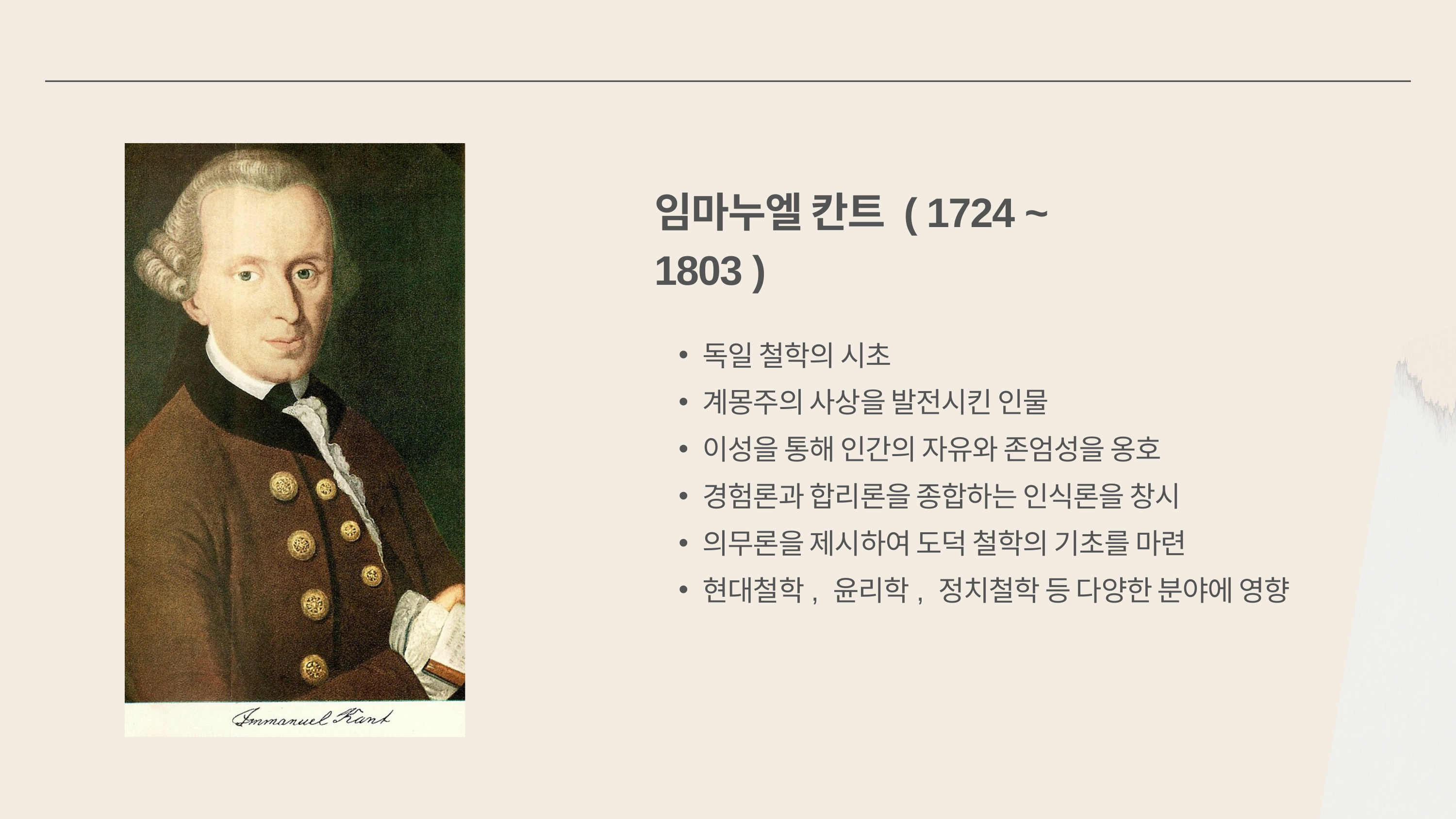

임마누엘 칸트 ( 1724 ~ 1803 )
독일 철학의 시초
계몽주의 사상을 발전시킨 인물
이성을 통해 인간의 자유와 존엄성을 옹호
경험론과 합리론을 종합하는 인식론을 창시
의무론을 제시하여 도덕 철학의 기초를 마련
현대철학, 윤리학, 정치철학 등 다양한 분야에 영향